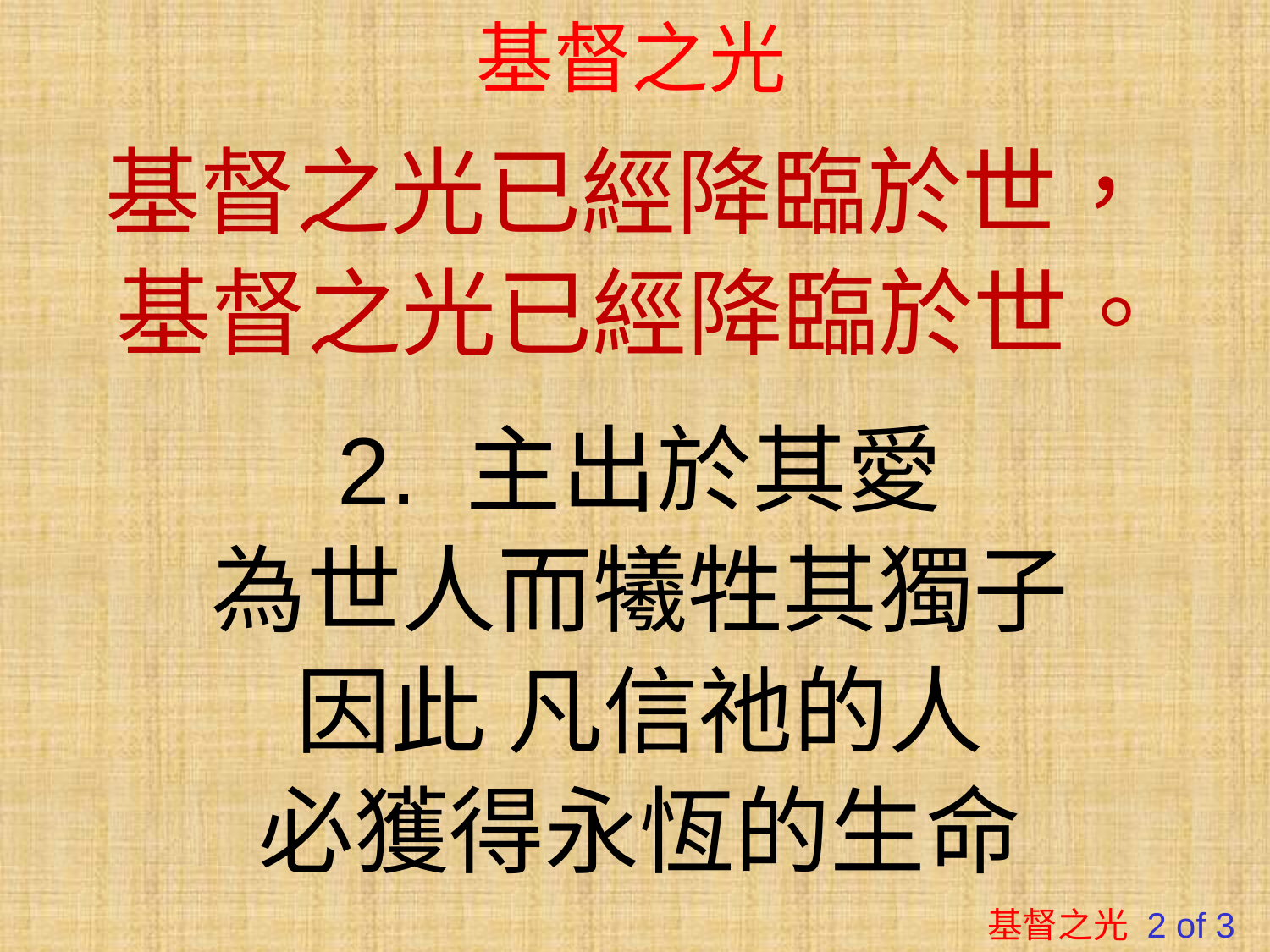

# 基督之光
基督之光已經降臨於世，
基督之光已經降臨於世。
2. 主出於其愛
為世人而犧牲其獨子
因此 凡信祂的人
必獲得永恆的生命

基督之光 2 of 3